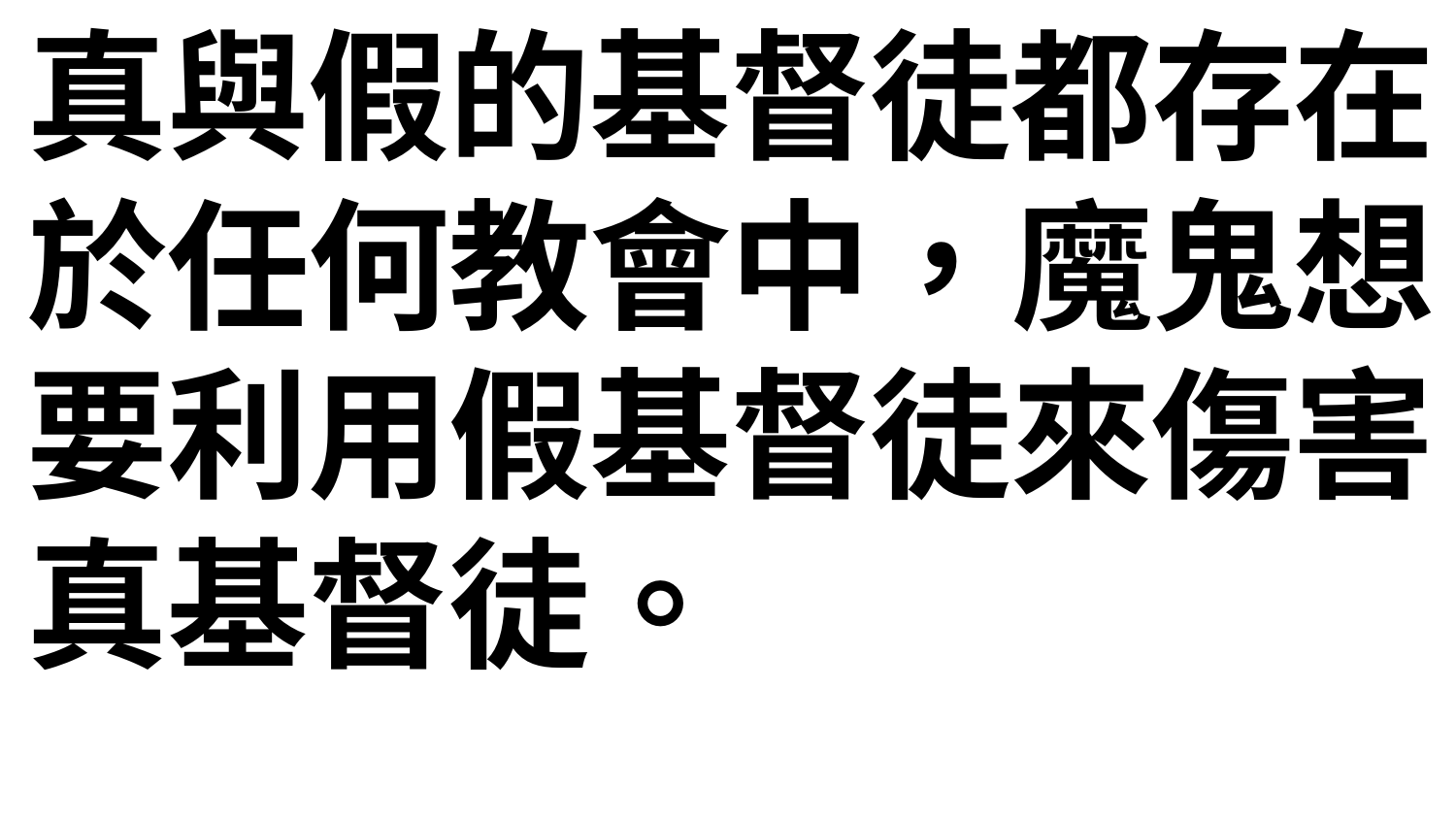

真與假的基督徒都存在於任何教會中，魔鬼想要利用假基督徒來傷害真基督徒。